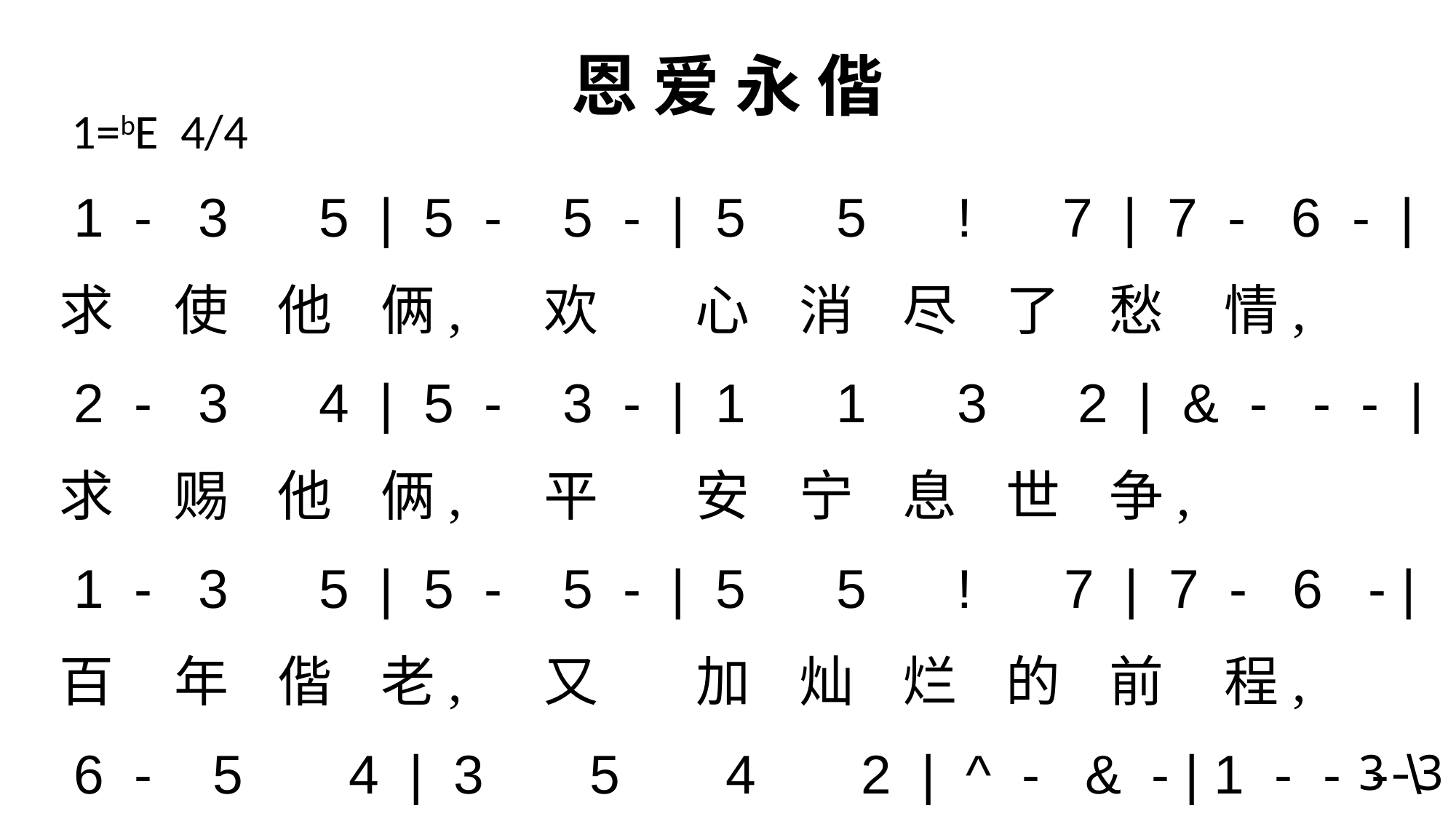

# 恩 爱 永 偕
1=bE  4/4
 1  -   3      5  |  5  -    5  -  |  5      5      !      7  |  7  -   6  -  |
求     使    他    俩,     欢        心    消    尽    了    愁     情,
 2  -   3      4  |  5  -    3  -  |  1      1      3      2  |  &  -   -  -  |
求     赐    他    俩,     平        安    宁    息    世    争,
 1  -   3      5  |  5  -    5  -  |  5      5      !      7  |  7  -   6   - |
百     年    偕    老,     又        加    灿    烂    的    前     程,
 6  -    5       4  |  3       5       4       2  |  ^  -   &  - | 1  -  -  - \
重      见     黎    明,    恩     爱     生    命     永      恒。
3-3